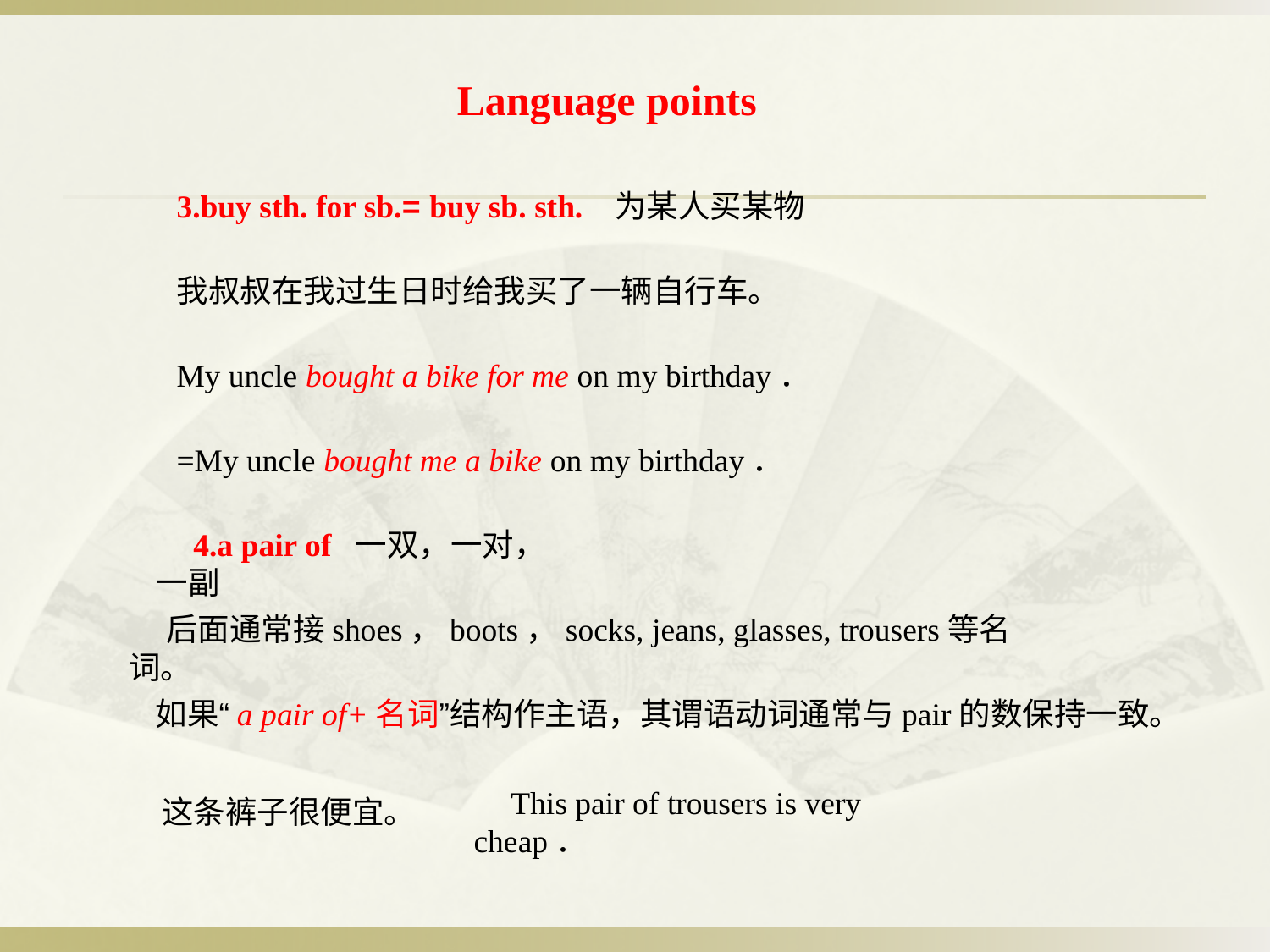

Language points
3.buy sth. for sb.= buy sb. sth.   为某人买某物
我叔叔在我过生日时给我买了一辆自行车。
My uncle bought a bike for me on my birthday．
=My uncle bought me a bike on my birthday．
4.a pair of  一双，一对，一副
后面通常接shoes，boots，socks, jeans, glasses, trousers等名词。
如果“a pair of+名词”结构作主语，其谓语动词通常与pair的数保持一致。
这条裤子很便宜。
This pair of trousers is very cheap．